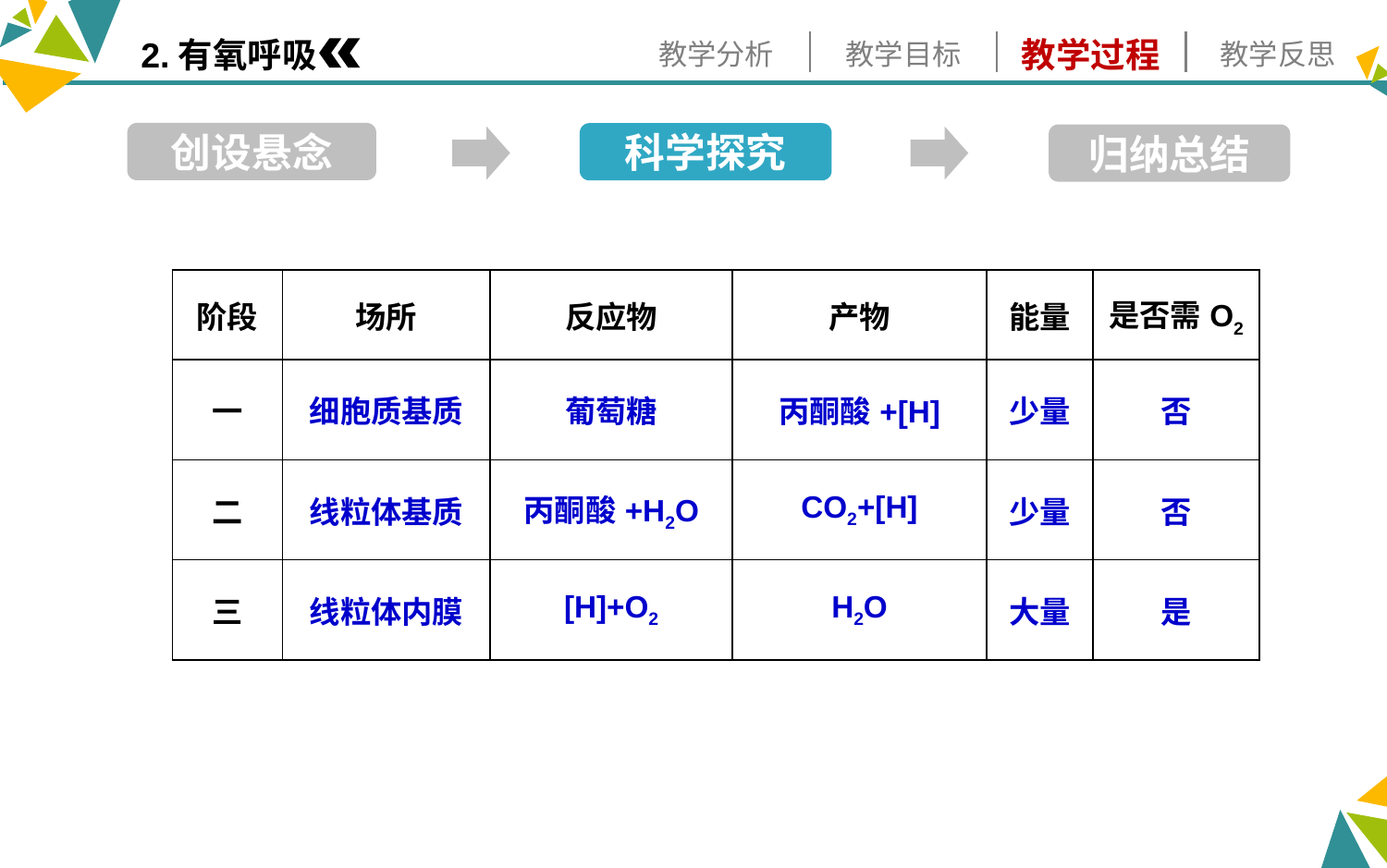

教学分析
教学目标
教学过程
教学反思
2.有氧呼吸

创设悬念
科学探究
归纳总结

| 阶段 | 场所 | 反应物 | 产物 | 能量 | 是否需O2 |
| --- | --- | --- | --- | --- | --- |
| 一 | 细胞质基质 | 葡萄糖 | 丙酮酸+[H] | 少量 | 否 |
| 二 | 线粒体基质 | 丙酮酸+H2O | CO2+[H] | 少量 | 否 |
| 三 | 线粒体内膜 | [H]+O2 | H2O | 大量 | 是 |